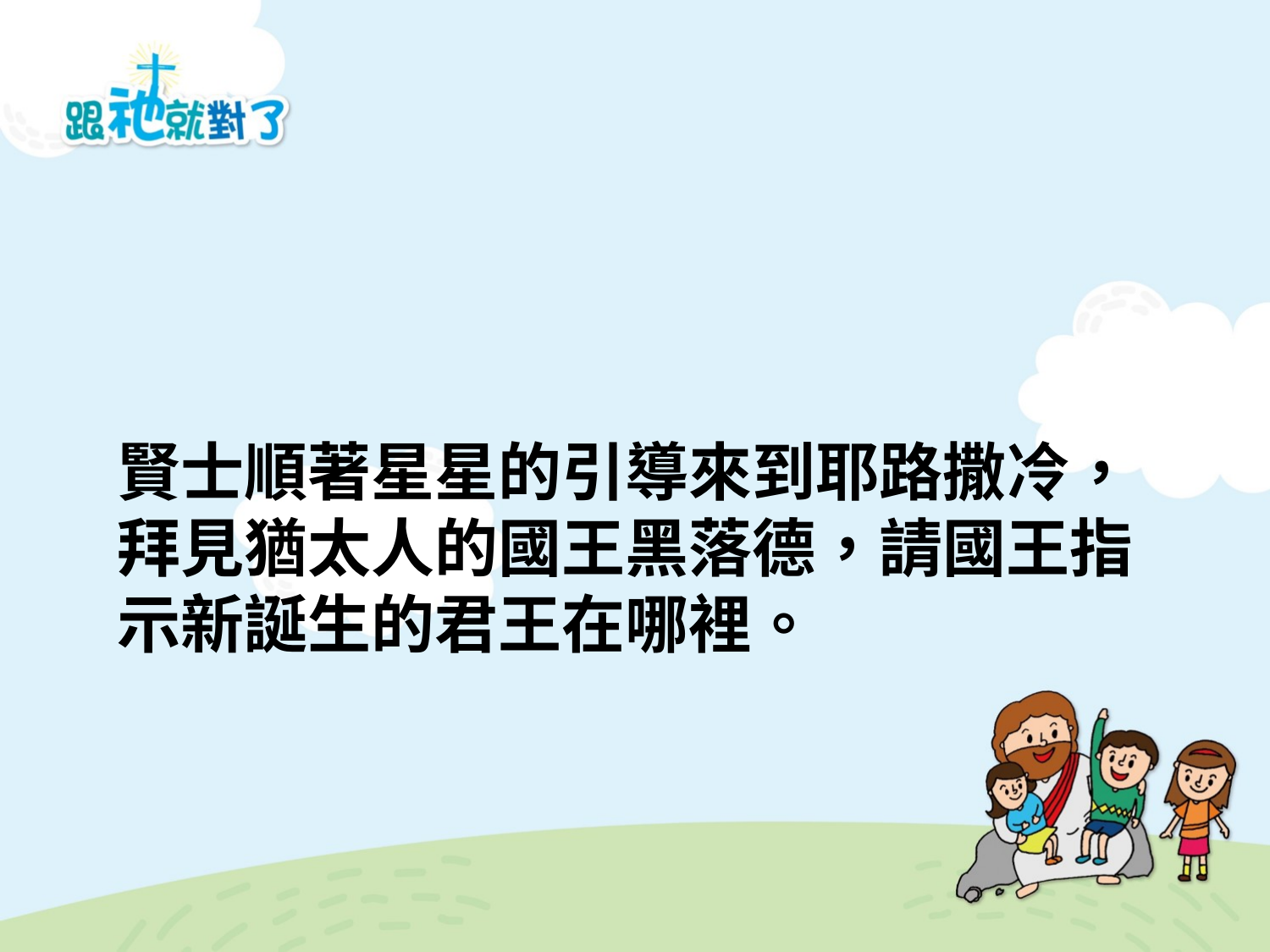

賢士順著星星的引導來到耶路撒冷，拜見猶太人的國王黑落德，請國王指示新誕生的君王在哪裡。